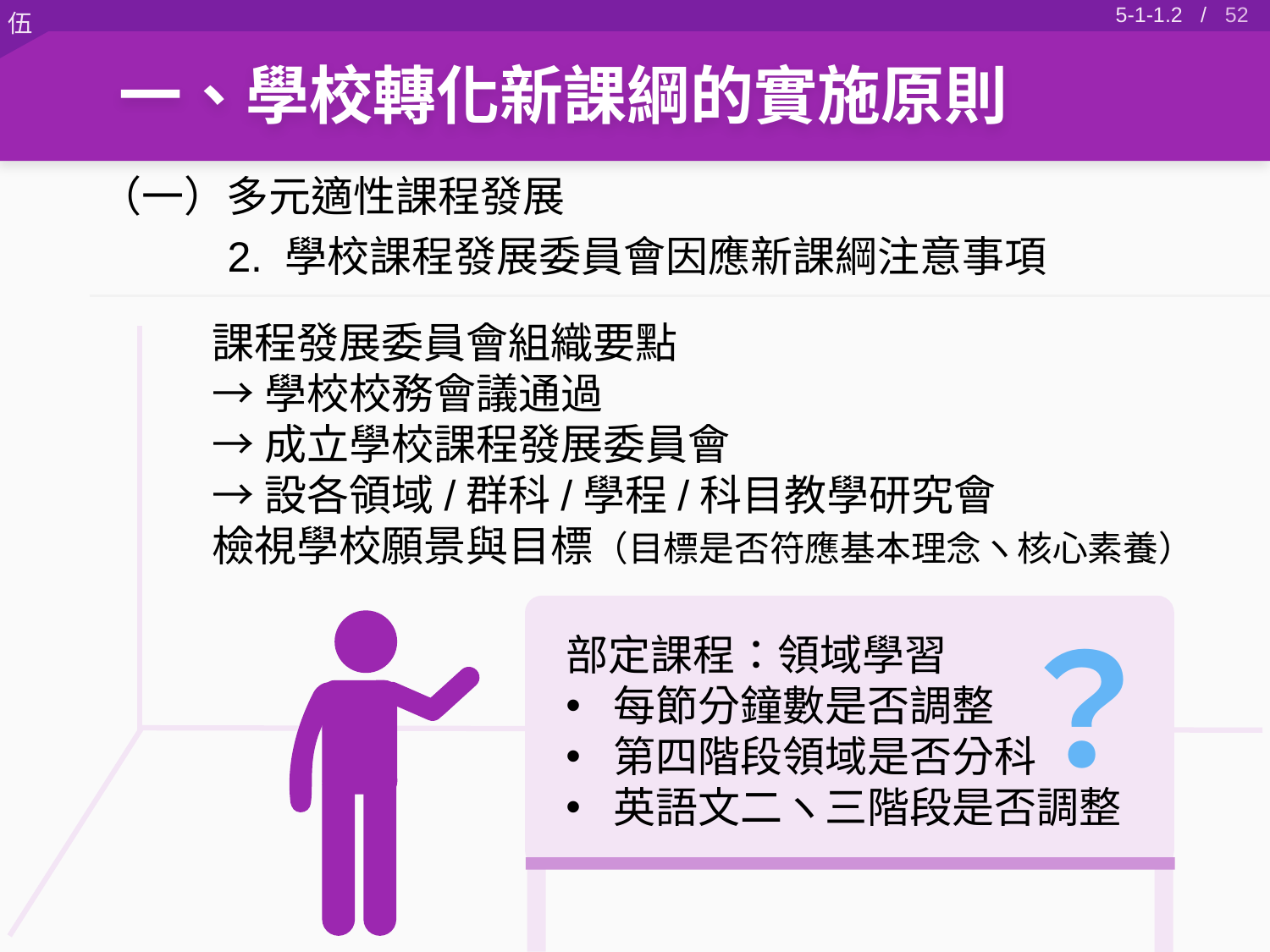

52
5-1-1.2   /
一、學校轉化新課綱的實施原則
（一）多元適性課程發展
2. 學校課程發展委員會因應新課綱注意事項
課程發展委員會組織要點
→學校校務會議通過
→成立學校課程發展委員會
→設各領域/群科/學程/科目教學研究會
檢視學校願景與目標（目標是否符應基本理念ヽ核心素養）

？

部定課程：領域學習
每節分鐘數是否調整
第四階段領域是否分科
英語文二ヽ三階段是否調整